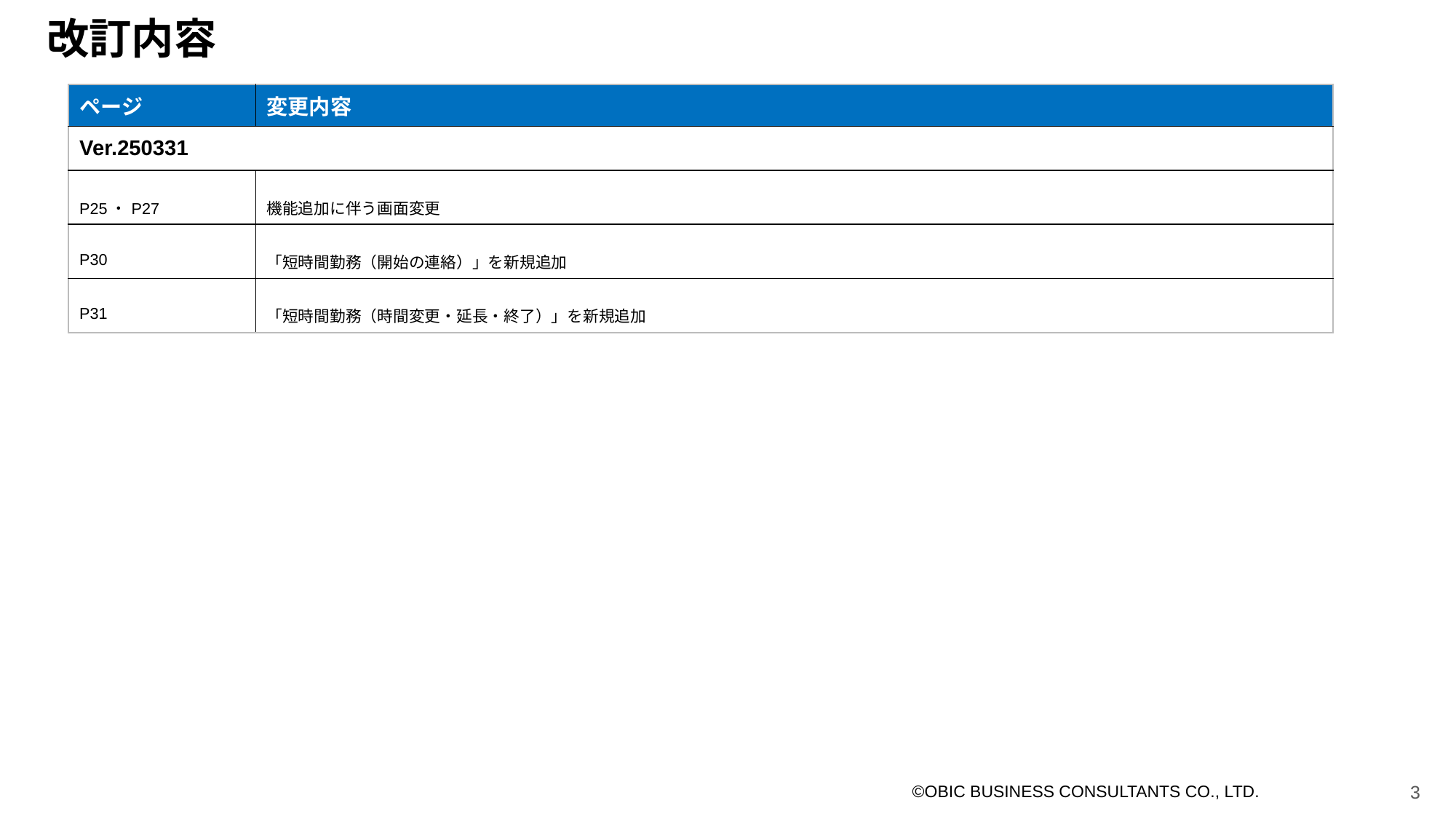

改訂内容
| ページ | 変更内容 |
| --- | --- |
| Ver.250331 |  |
| P25・P27 | 機能追加に伴う画面変更 |
| P30 | 「短時間勤務（開始の連絡）」を新規追加 |
| P31 | 「短時間勤務（時間変更・延長・終了）」を新規追加 |
©OBIC BUSINESS CONSULTANTS CO., LTD.
3